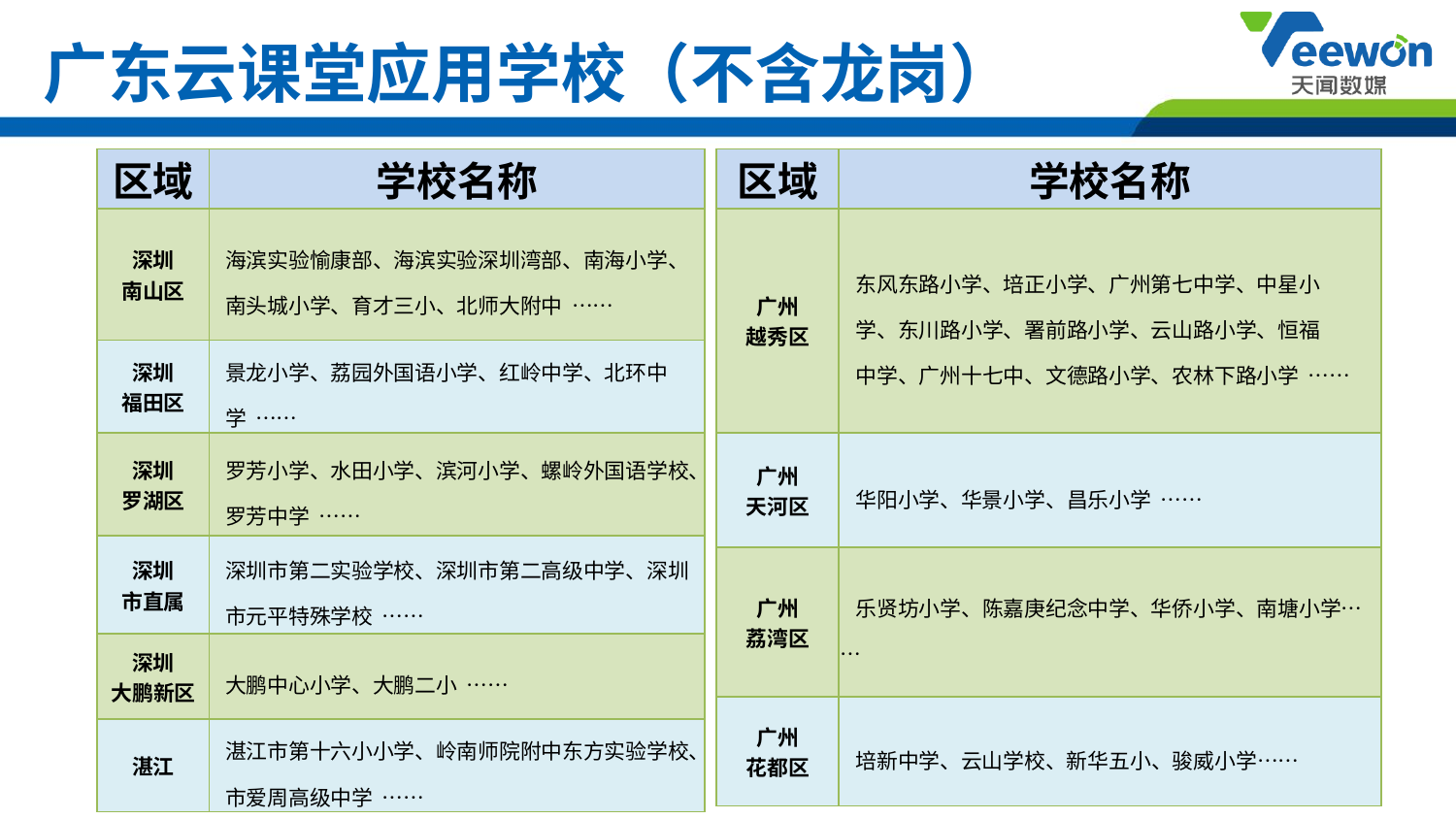

# 广东云课堂应用学校（不含龙岗）
| 区域 | 学校名称 |
| --- | --- |
| 深圳 南山区 | 海滨实验愉康部、海滨实验深圳湾部、南海小学、 南头城小学、育才三小、北师大附中 …… |
| 深圳 福田区 | 景龙小学、荔园外国语小学、红岭中学、北环中 学 …… |
| 深圳 罗湖区 | 罗芳小学、水田小学、滨河小学、螺岭外国语学校、 罗芳中学 …… |
| 深圳 市直属 | 深圳市第二实验学校、深圳市第二高级中学、深圳 市元平特殊学校 …… |
| 深圳 大鹏新区 | 大鹏中心小学、大鹏二小 …… |
| 湛江 | 湛江市第十六小小学、岭南师院附中东方实验学校、 市爱周高级中学 …… |
| 区域 | 学校名称 |
| --- | --- |
| 广州 越秀区 | 东风东路小学、培正小学、广州第七中学、中星小 学、东川路小学、署前路小学、云山路小学、恒福 中学、广州十七中、文德路小学、农林下路小学 …… |
| 广州 天河区 | 华阳小学、华景小学、昌乐小学 …… |
| 广州 荔湾区 | 乐贤坊小学、陈嘉庚纪念中学、华侨小学、南塘小学…… |
| 广州 花都区 | 培新中学、云山学校、新华五小、骏威小学…… |